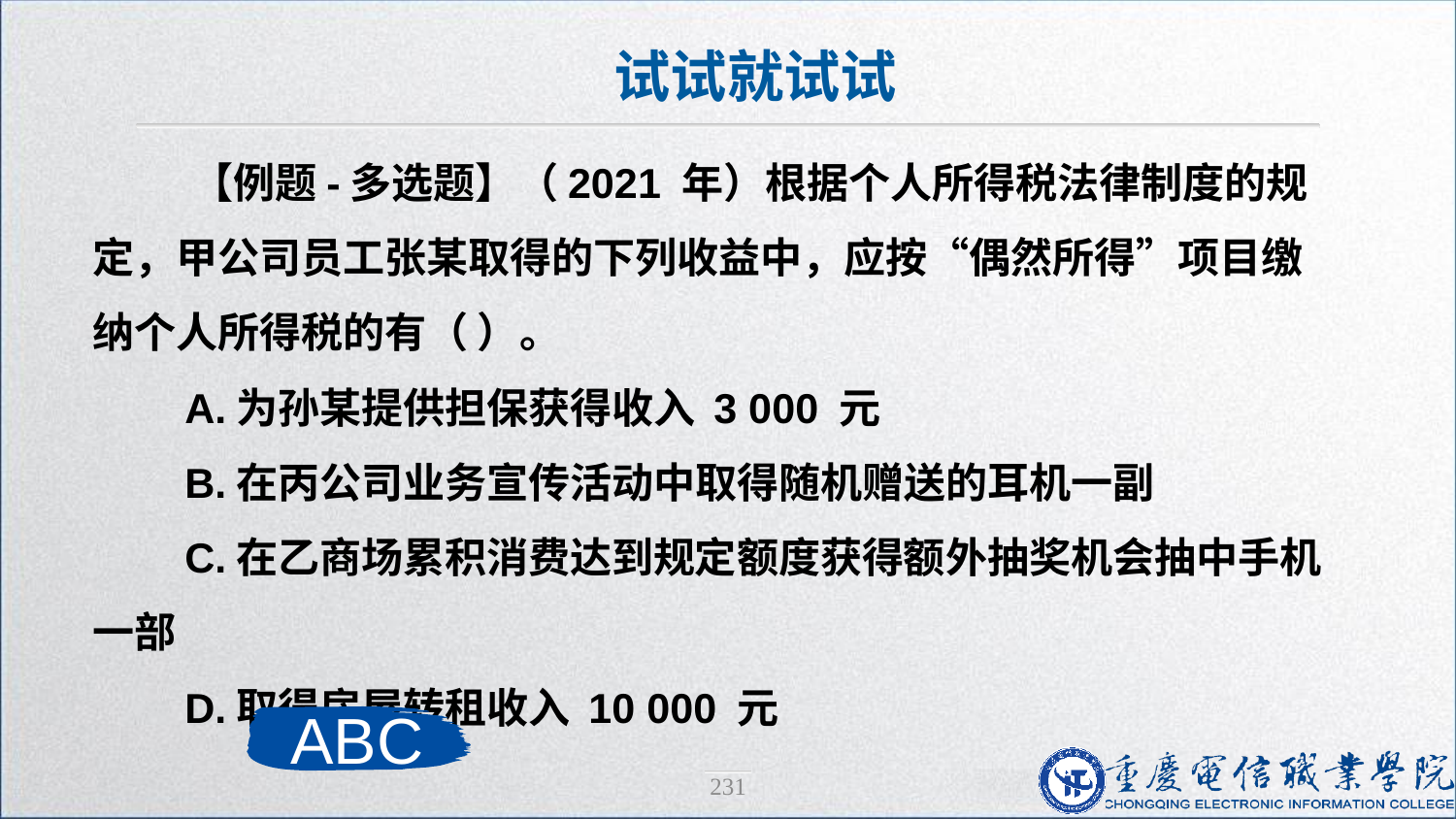

试试就试试
 【例题-多选题】（2021 年）根据个人所得税法律制度的规定，甲公司员工张某取得的下列收益中，应按“偶然所得”项目缴纳个人所得税的有（ ）。
 A.为孙某提供担保获得收入 3 000 元
 B.在丙公司业务宣传活动中取得随机赠送的耳机一副
 C.在乙商场累积消费达到规定额度获得额外抽奖机会抽中手机一部
 D.取得房屋转租收入 10 000 元
ABC

231